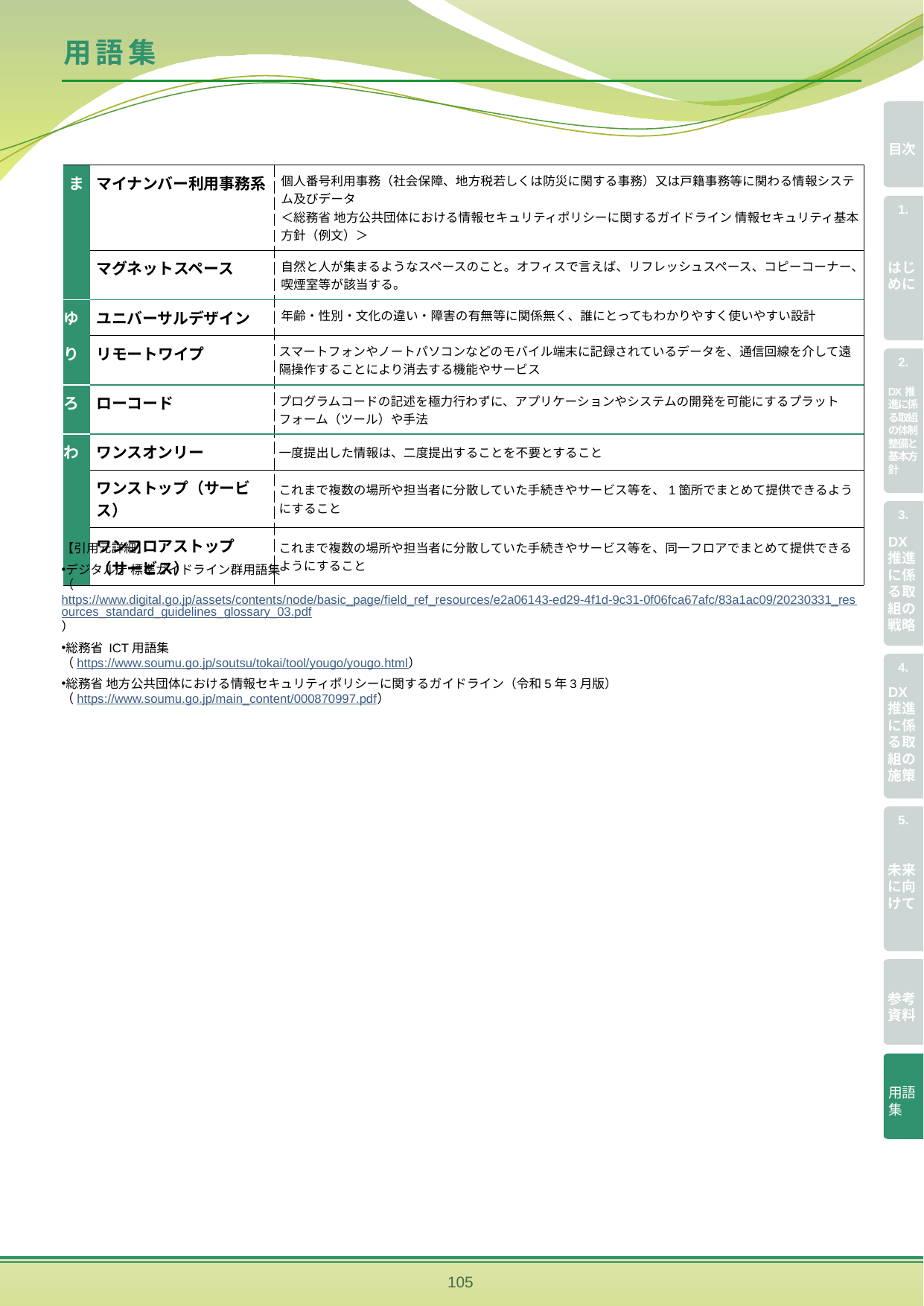

# 用語集
| ま | マイナンバー利用事務系 | 個人番号利用事務（社会保障、地方税若しくは防災に関する事務）又は戸籍事務等に関わる情報システム及びデータ ＜総務省 地方公共団体における情報セキュリティポリシーに関するガイドライン 情報セキュリティ基本方針（例文）＞ |
| --- | --- | --- |
|  | マグネットスペース | 自然と人が集まるようなスペースのこと。オフィスで言えば、リフレッシュスペース、コピーコーナー、喫煙室等が該当する。 |
| ゆ | ユニバーサルデザイン | 年齢・性別・文化の違い・障害の有無等に関係無く、誰にとってもわかりやすく使いやすい設計 |
| り | リモートワイプ | スマートフォンやノートパソコンなどのモバイル端末に記録されているデータを、通信回線を介して遠隔操作することにより消去する機能やサービス |
| ろ | ローコード | プログラムコードの記述を極力行わずに、アプリケーションやシステムの開発を可能にするプラットフォーム（ツール）や手法 |
| わ | ワンスオンリー | 一度提出した情報は、二度提出することを不要とすること |
|  | ワンストップ（サービス） | これまで複数の場所や担当者に分散していた手続きやサービス等を、1箇所でまとめて提供できるようにすること |
|  | ワンフロアストップ （サービス） | これまで複数の場所や担当者に分散していた手続きやサービス等を、同一フロアでまとめて提供できるようにすること |
【引用元詳細】
デジタル庁 標準ガイドライン群用語集
（https://www.digital.go.jp/assets/contents/node/basic_page/field_ref_resources/e2a06143-ed29-4f1d-9c31-0f06fca67afc/83a1ac09/20230331_resources_standard_guidelines_glossary_03.pdf）
総務省 ICT用語集
（https://www.soumu.go.jp/soutsu/tokai/tool/yougo/yougo.html）
総務省 地方公共団体における情報セキュリティポリシーに関するガイドライン（令和5年3月版）
（https://www.soumu.go.jp/main_content/000870997.pdf）
105